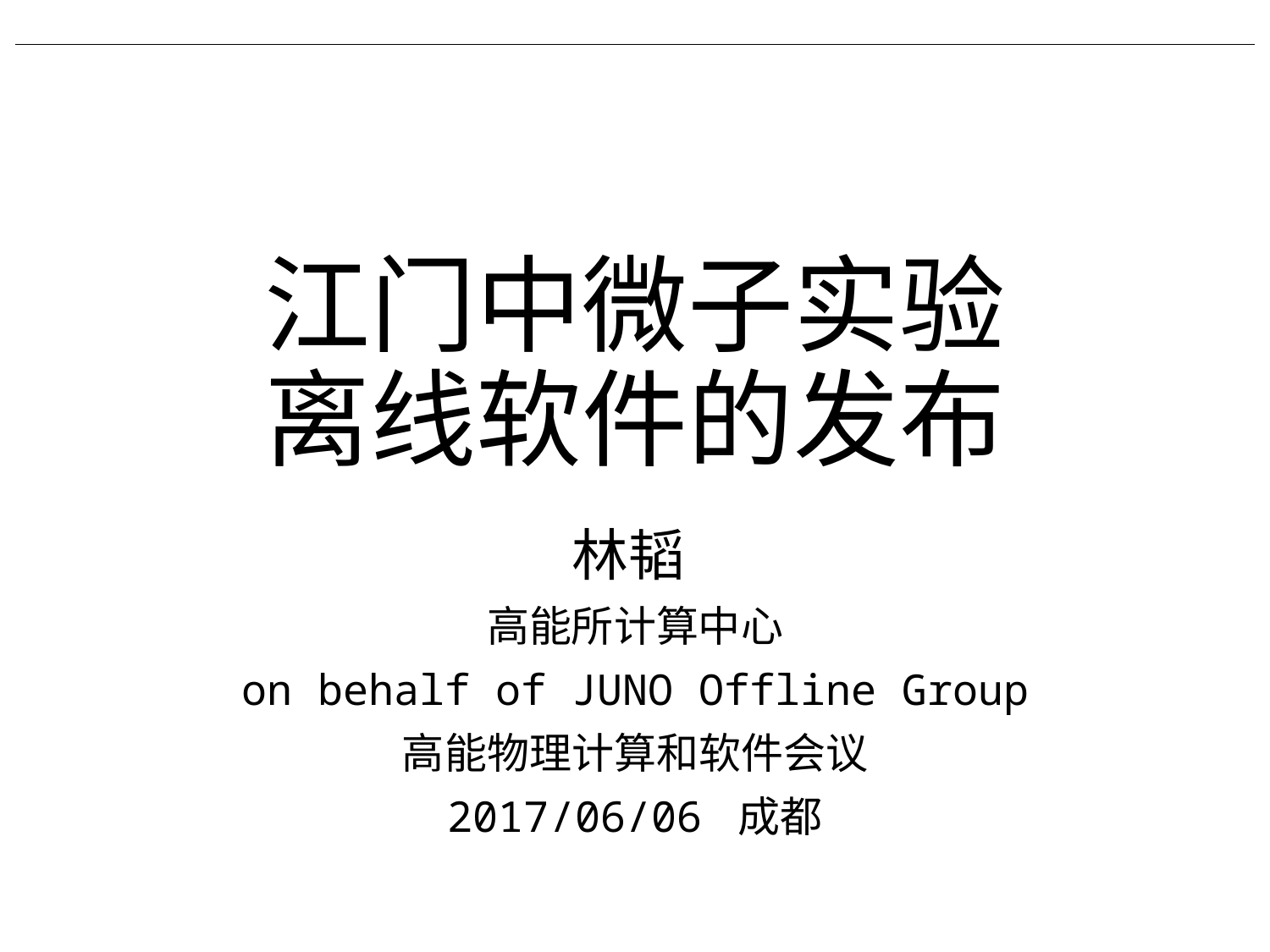

# 江门中微子实验 离线软件的发布
林韬
高能所计算中心
on behalf of JUNO Offline Group
高能物理计算和软件会议
2017/06/06 成都